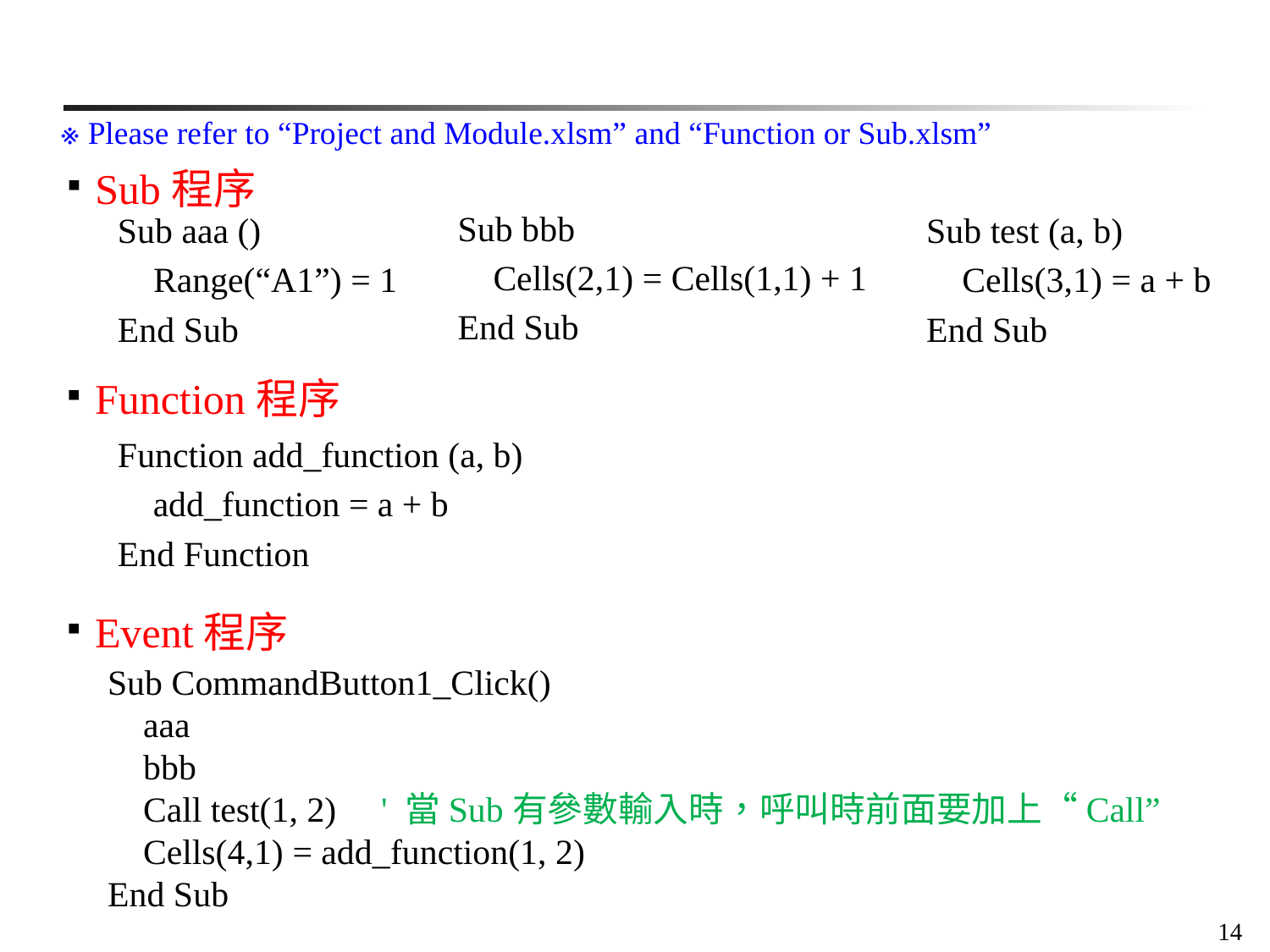

※ Please refer to “Project and Module.xlsm” and “Function or Sub.xlsm”
Sub程序

Sub bbb
    Cells(2,1) = Cells(1,1) + 1
End Sub
Sub aaa ()
    Range(“A1”) = 1
End Sub
Sub test (a, b)
    Cells(3,1) = a + b
End Sub
Function程序
Function add_function (a, b)
    add_function = a + b
End Function
Event程序

Sub CommandButton1_Click()
    aaa
    bbb
    Call test(1, 2)     ' 當Sub有參數輸入時，呼叫時前面要加上“Call”
    Cells(4,1) = add_function(1, 2)
End Sub
14